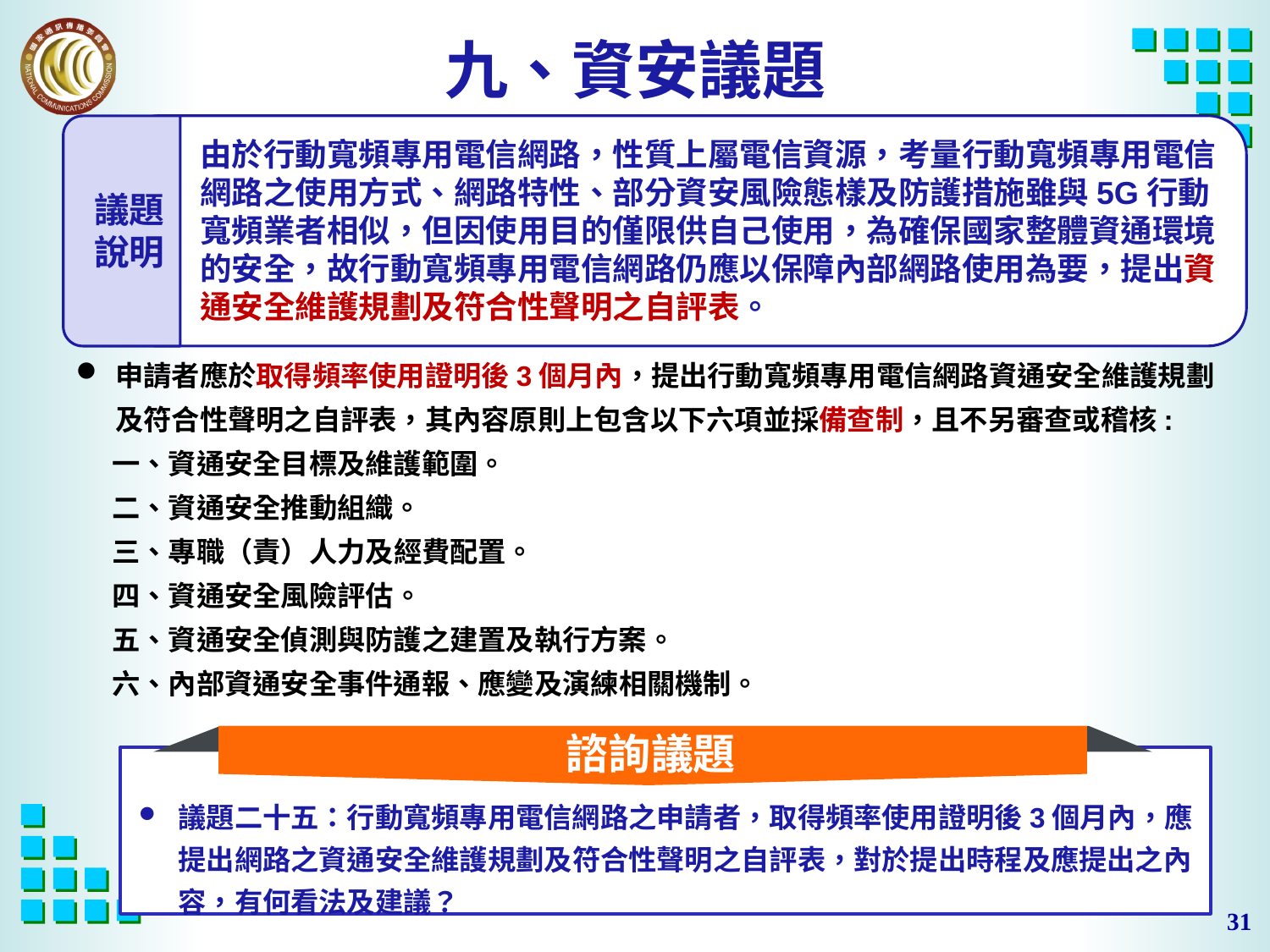

# 九、資安議題

由於行動寬頻專用電信網路，性質上屬電信資源，考量行動寬頻專用電信網路之使用方式、網路特性、部分資安風險態樣及防護措施雖與5G行動寬頻業者相似，但因使用目的僅限供自己使用，為確保國家整體資通環境的安全，故行動寬頻專用電信網路仍應以保障內部網路使用為要，提出資通安全維護規劃及符合性聲明之自評表。

議題
說明
申請者應於取得頻率使用證明後3個月內，提出行動寬頻專用電信網路資通安全維護規劃及符合性聲明之自評表，其內容原則上包含以下六項並採備查制，且不另審查或稽核:
一、資通安全目標及維護範圍。
二、資通安全推動組織。
三、專職（責）人力及經費配置。
四、資通安全風險評估。
五、資通安全偵測與防護之建置及執行方案。
六、內部資通安全事件通報、應變及演練相關機制。

諮詢議題

議題二十五：行動寬頻專用電信網路之申請者，取得頻率使用證明後3個月內，應提出網路之資通安全維護規劃及符合性聲明之自評表，對於提出時程及應提出之內容，有何看法及建議？